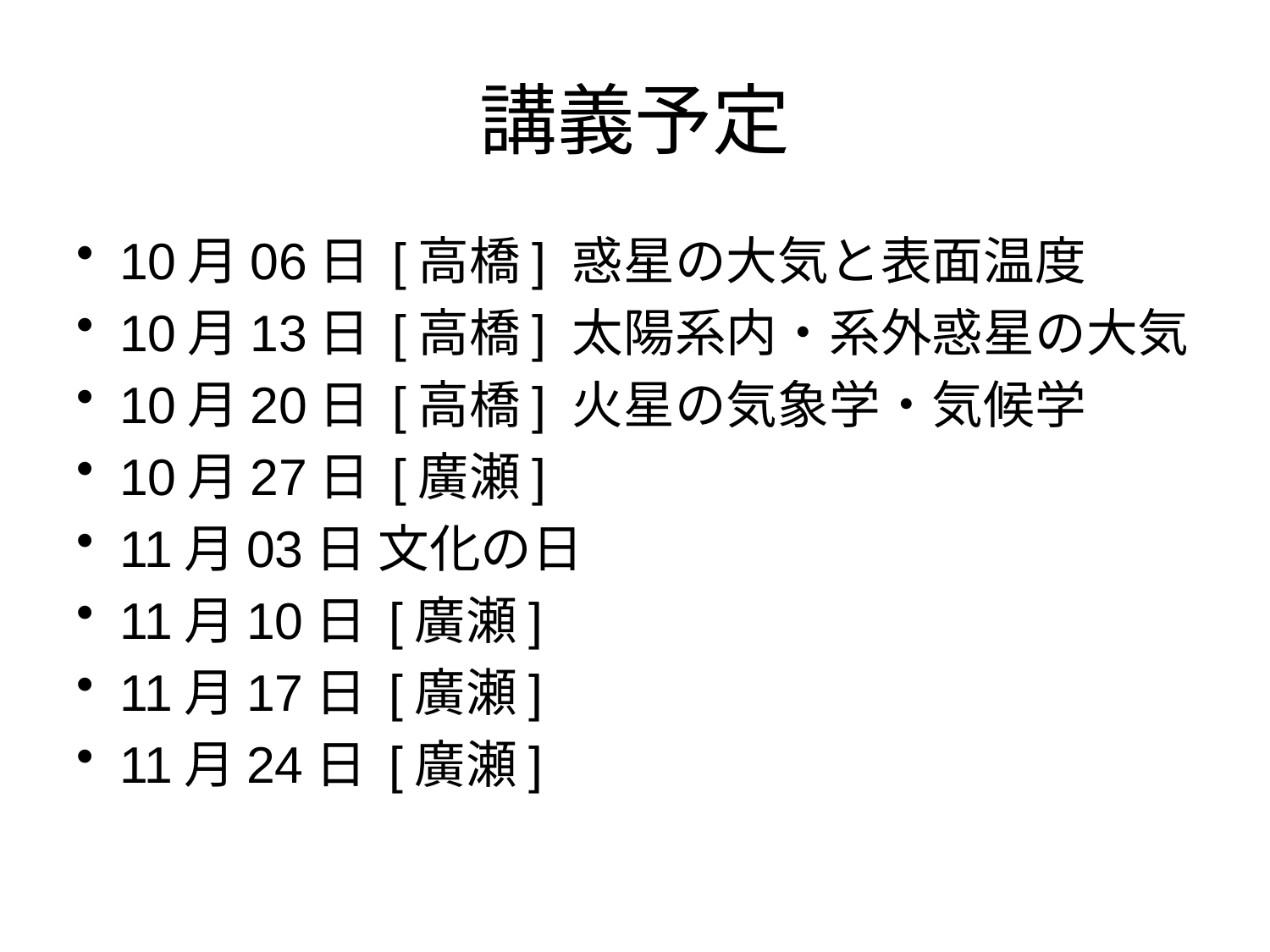

# 講義予定
10月06日 [高橋] 惑星の大気と表面温度
10月13日 [高橋] 太陽系内・系外惑星の大気
10月20日 [高橋] 火星の気象学・気候学
10月27日 [廣瀬]
11月03日 文化の日
11月10日 [廣瀬]
11月17日 [廣瀬]
11月24日 [廣瀬]